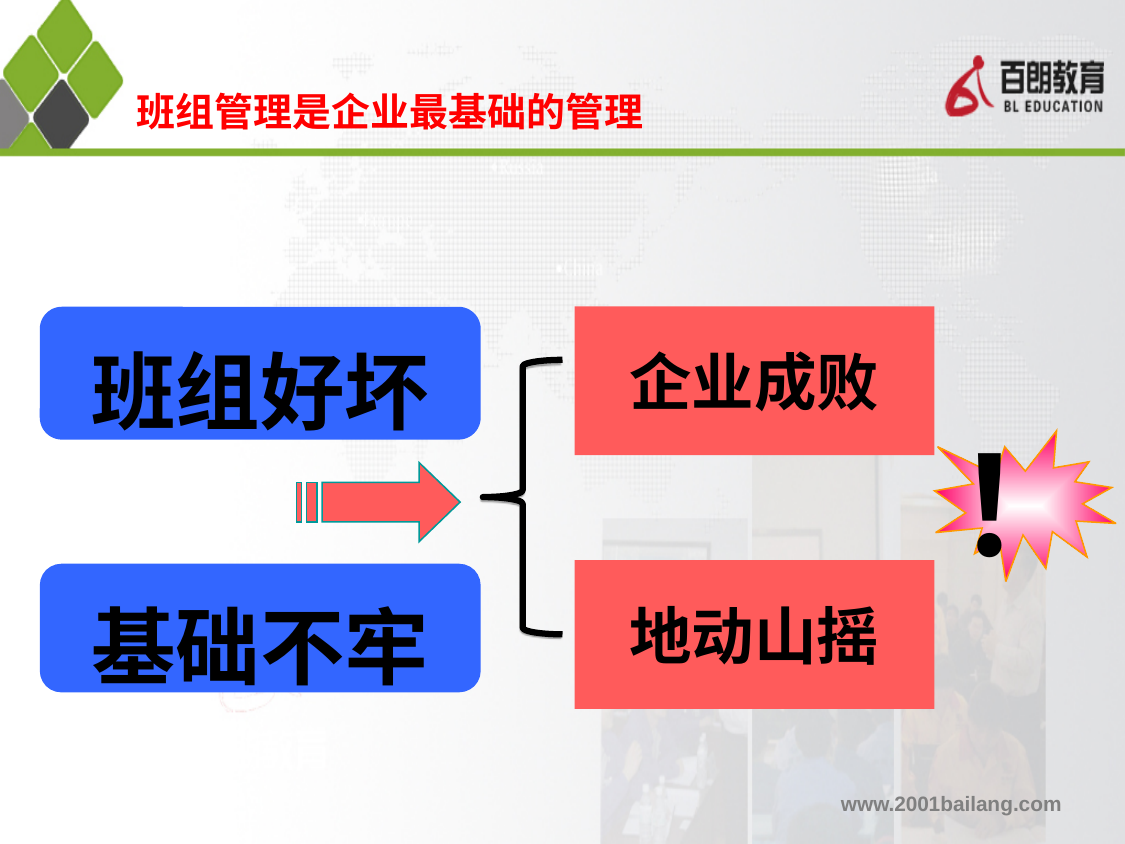

# 班组管理是企业最基础的管理
企业成败

地动山摇
　班组好坏

！
　基础不牢